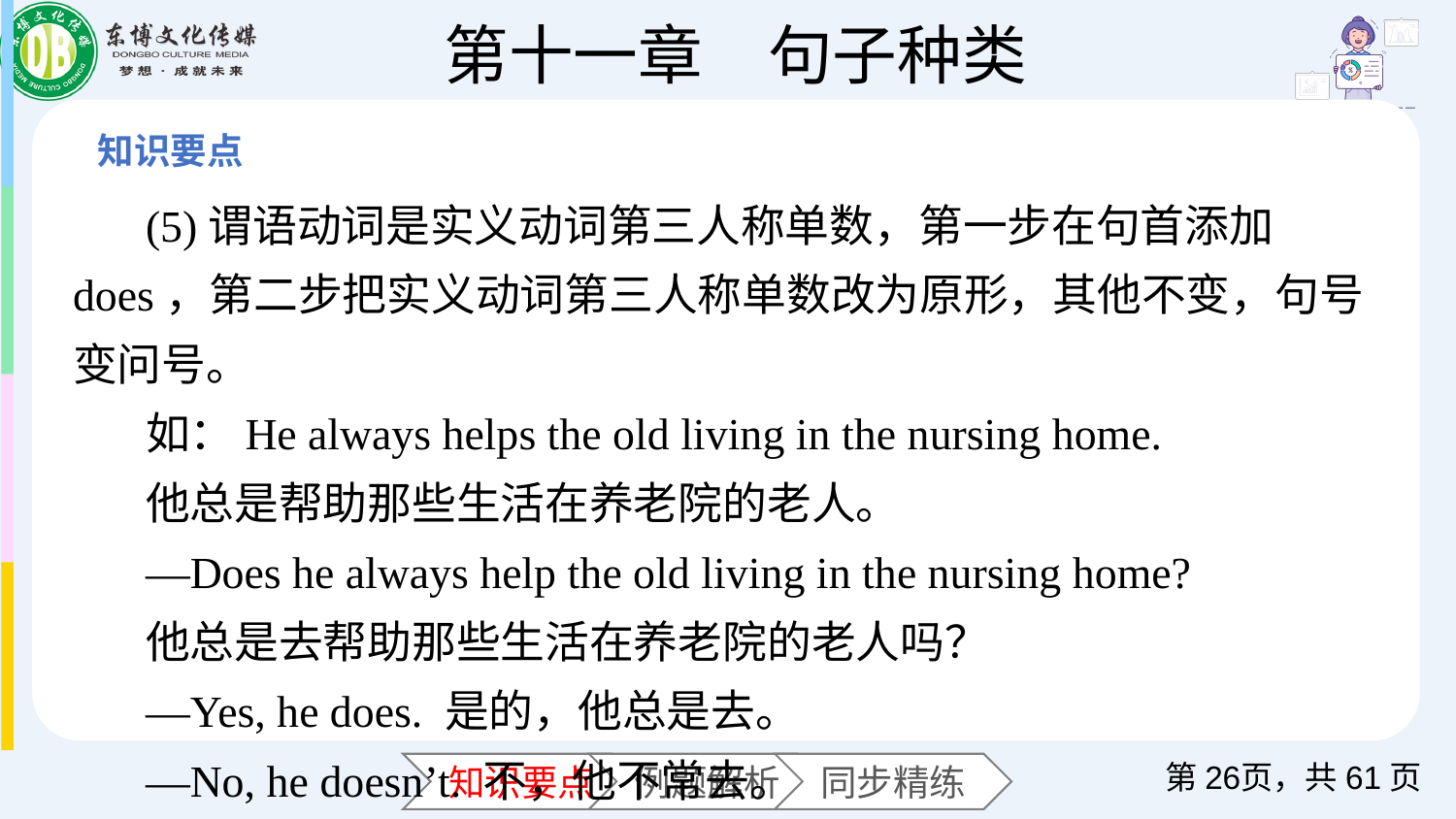

(5)谓语动词是实义动词第三人称单数，第一步在句首添加does，第二步把实义动词第三人称单数改为原形，其他不变，句号变问号。
如：He always helps the old living in the nursing home.
他总是帮助那些生活在养老院的老人。
—Does he always help the old living in the nursing home?
他总是去帮助那些生活在养老院的老人吗？
—Yes, he does. 是的，他总是去。
—No, he doesn’t. 不，他不常去。